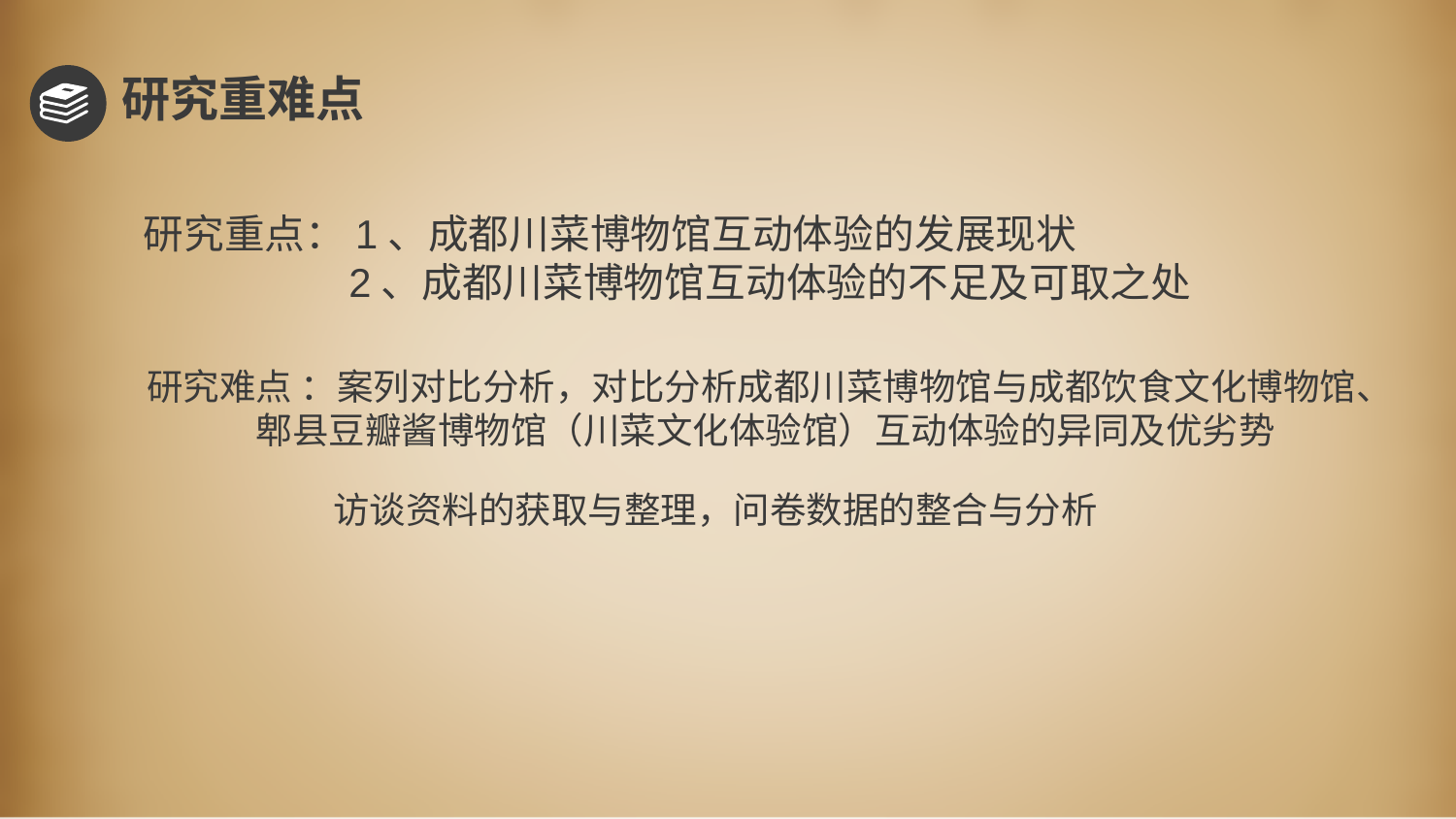

研究重难点

   研究重点：1、成都川菜博物馆互动体验的发展现状
                                2、成都川菜博物馆互动体验的不足及可取之处
  研究难点 ：案列对比分析，对比分析成都川菜博物馆与成都饮食文化博物馆、   郫县豆瓣酱博物馆（川菜文化体验馆）互动体验的异同及优劣势

访谈资料的获取与整理，问卷数据的整合与分析